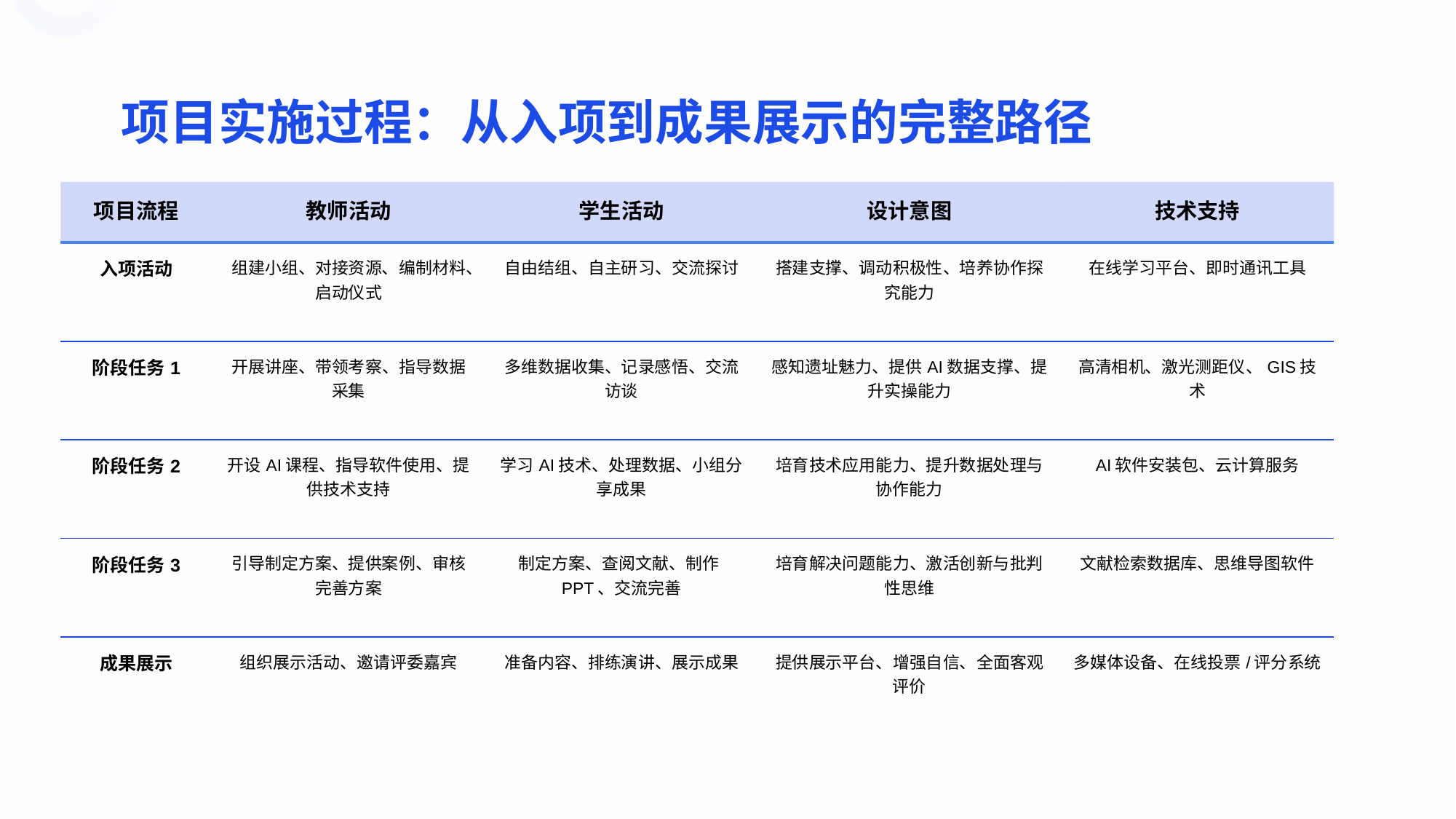

项目实施过程：从入项到成果展示的完整路径
| 项目流程 | 教师活动 | 学生活动 | 设计意图 | 技术支持 |
| --- | --- | --- | --- | --- |
| 入项活动 | 组建小组、对接资源、编制材料、启动仪式 | 自由结组、自主研习、交流探讨 | 搭建支撑、调动积极性、培养协作探究能力 | 在线学习平台、即时通讯工具 |
| 阶段任务1 | 开展讲座、带领考察、指导数据采集 | 多维数据收集、记录感悟、交流访谈 | 感知遗址魅力、提供AI数据支撑、提升实操能力 | 高清相机、激光测距仪、GIS技术 |
| 阶段任务2 | 开设AI课程、指导软件使用、提供技术支持 | 学习AI技术、处理数据、小组分享成果 | 培育技术应用能力、提升数据处理与协作能力 | AI软件安装包、云计算服务 |
| 阶段任务3 | 引导制定方案、提供案例、审核完善方案 | 制定方案、查阅文献、制作PPT、交流完善 | 培育解决问题能力、激活创新与批判性思维 | 文献检索数据库、思维导图软件 |
| 成果展示 | 组织展示活动、邀请评委嘉宾 | 准备内容、排练演讲、展示成果 | 提供展示平台、增强自信、全面客观评价 | 多媒体设备、在线投票/评分系统 |